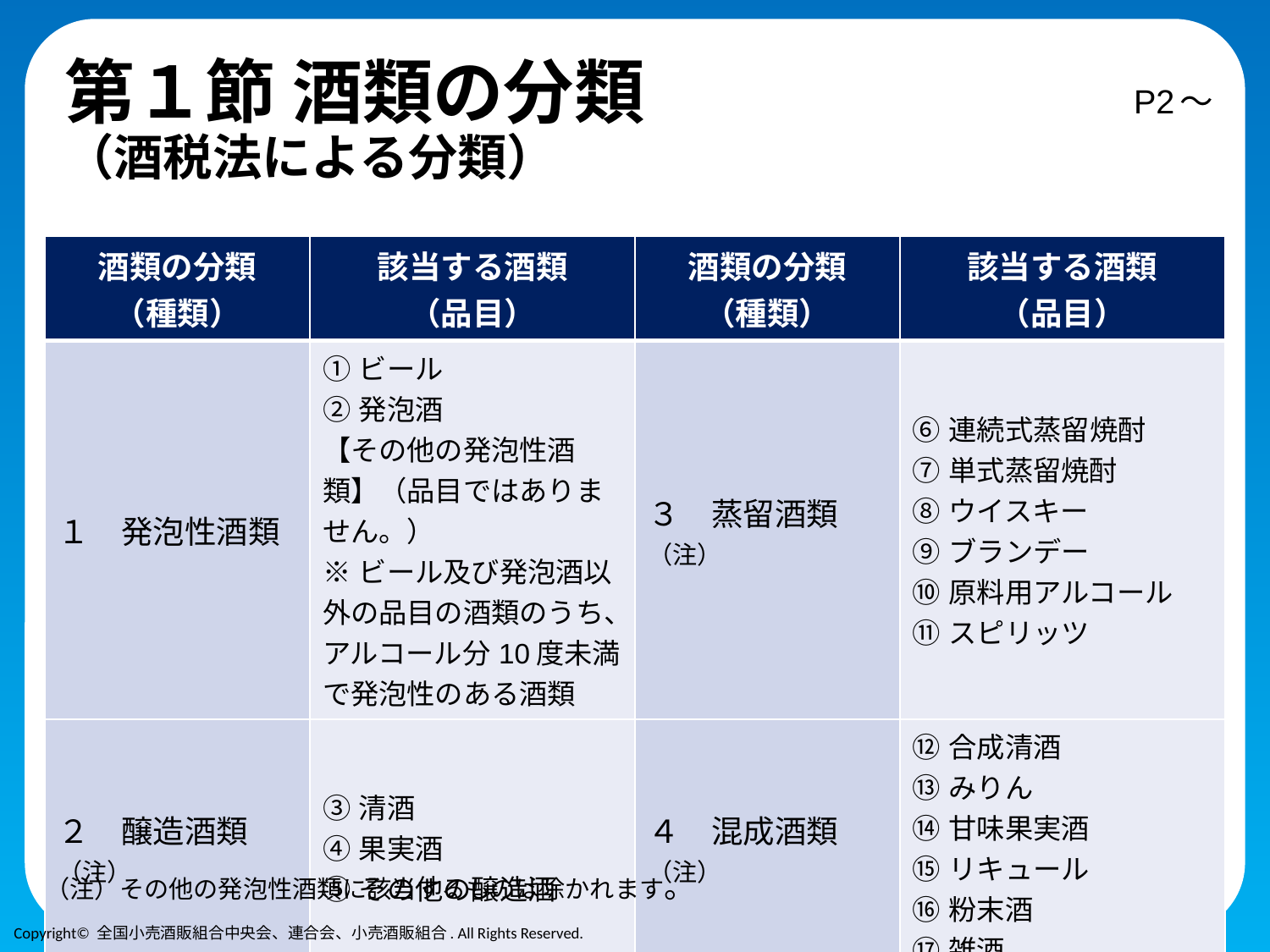

# 第１節 酒類の分類 （酒税法による分類）
P2～
| 酒類の分類 （種類） | 該当する酒類 （品目） | 酒類の分類 （種類） | 該当する酒類 （品目） |
| --- | --- | --- | --- |
| １　発泡性酒類 | ①ビール ②発泡酒 【その他の発泡性酒類】（品目ではありません。） ※ビール及び発泡酒以外の品目の酒類のうち、アルコール分10度未満で発泡性のある酒類 | ３　蒸留酒類 （注） | ⑥連続式蒸留焼酎 ⑦単式蒸留焼酎 ⑧ウイスキー ⑨ブランデー ⑩原料用アルコール ⑪スピリッツ |
| ２　醸造酒類 （注） | ③清酒 ④果実酒 ⑤その他の醸造酒 | ４　混成酒類 （注） | ⑫合成清酒 ⑬みりん ⑭甘味果実酒 ⑮リキュール ⑯粉末酒 ⑰雑酒 |

（注）その他の発泡性酒類に該当するものは除かれます。
Copyright© 全国小売酒販組合中央会、連合会、小売酒販組合. All Rights Reserved.